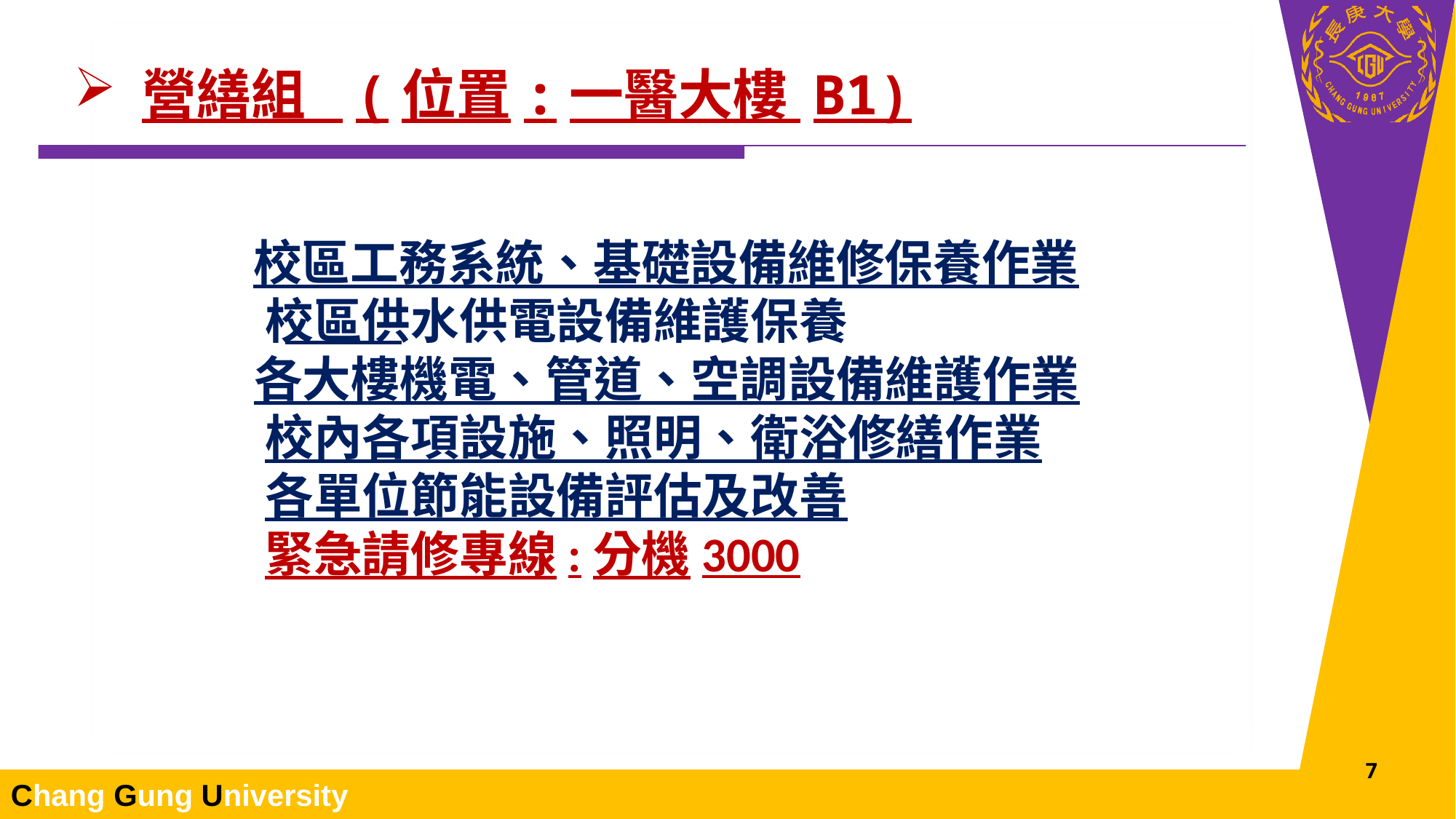

營繕組   (位置:一醫大樓 B1)

       校區工務系統、基礎設備維修保養作業
       校區供水供電設備維護保養
      各大樓機電、管道、空調設備維護作業
       校內各項設施、照明、衛浴修繕作業
       各單位節能設備評估及改善
       緊急請修專線:分機3000

7